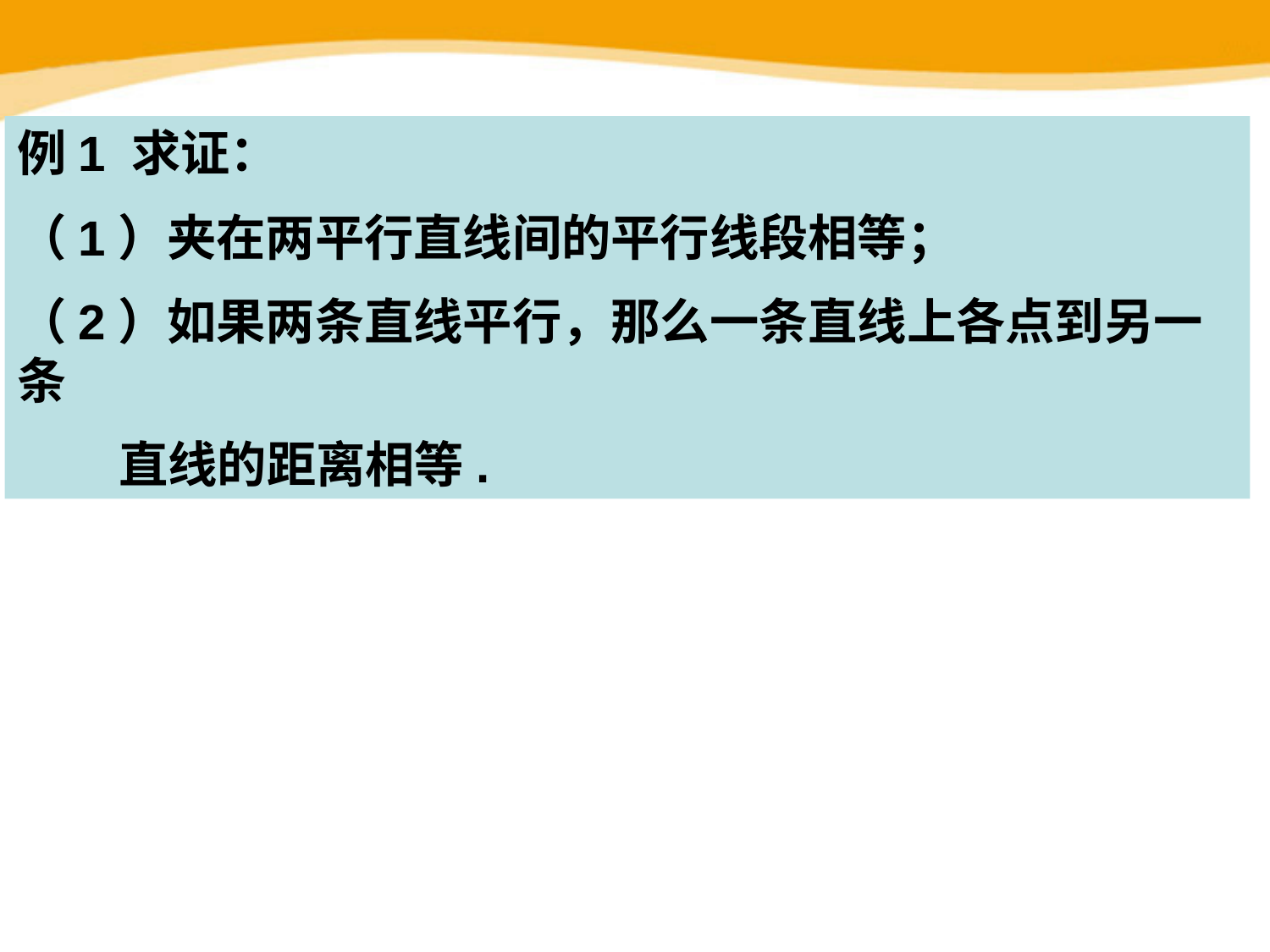

例1 求证：
（1）夹在两平行直线间的平行线段相等；
（2）如果两条直线平行，那么一条直线上各点到另一条
        直线的距离相等.